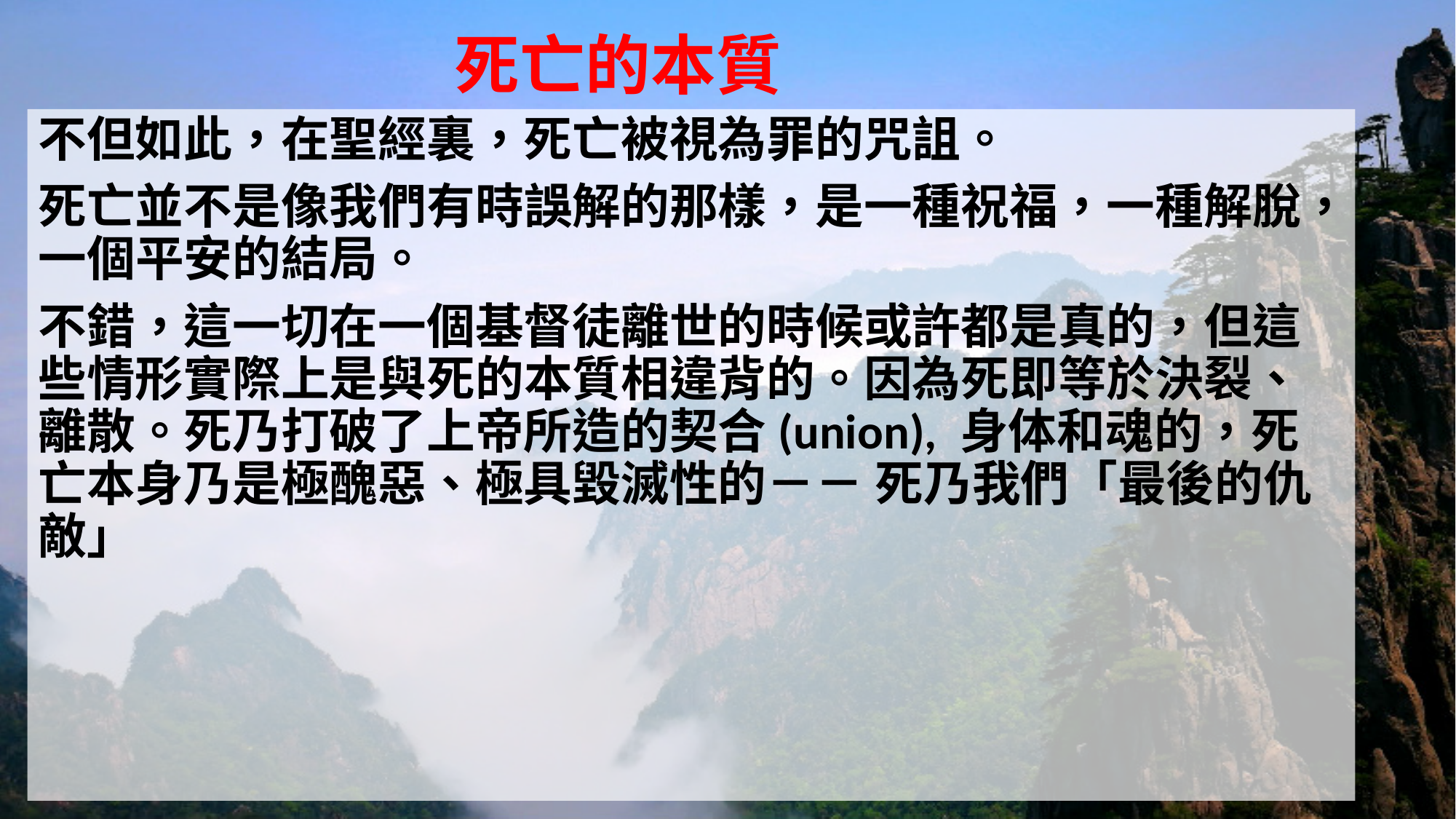

# 死亡的本質
不但如此，在聖經裏，死亡被視為罪的咒詛。
死亡並不是像我們有時誤解的那樣，是一種祝福，一種解脫，一個平安的結局。
不錯，這一切在一個基督徒離世的時候或許都是真的，但這些情形實際上是與死的本質相違背的。因為死即等於決裂、離散。死乃打破了上帝所造的契合(union), 身体和魂的，死亡本身乃是極醜惡、極具毀滅性的－－ 死乃我們「最後的仇敵」